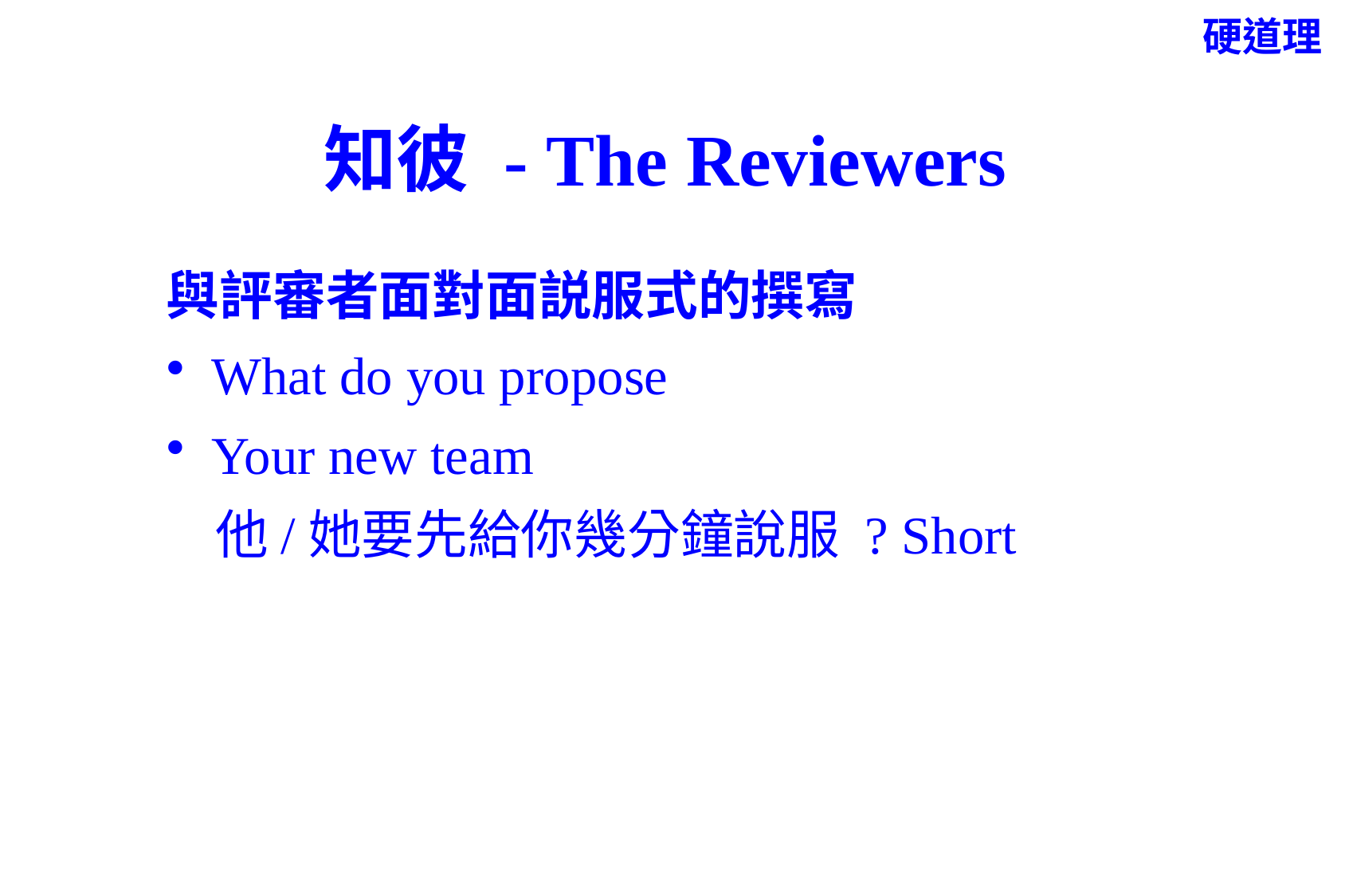

硬道理
# 知彼 - The Reviewers
與評審者面對面説服式的撰寫
What do you propose
Your new team
   他/她要先給你幾分鐘說服 ? Short